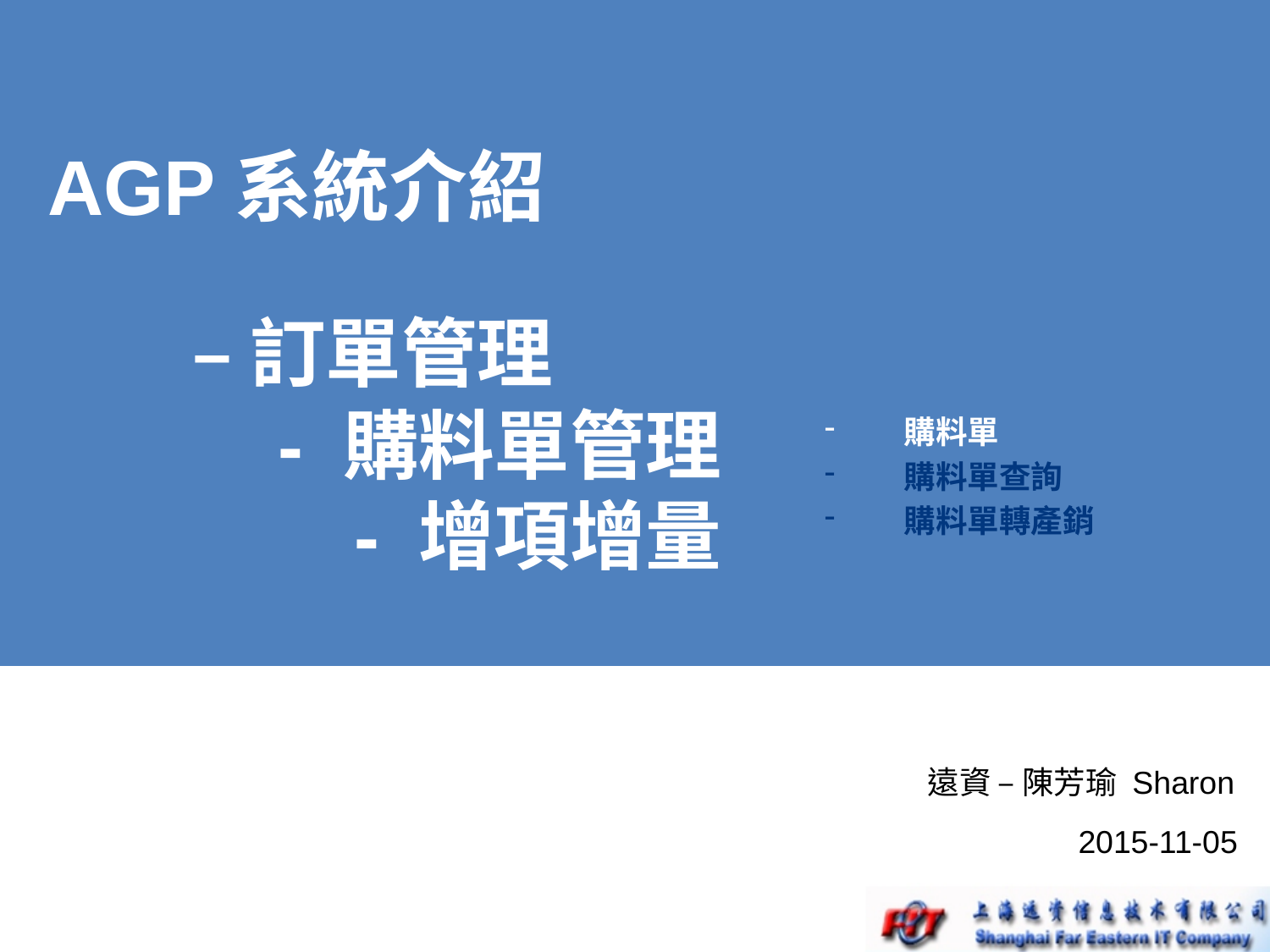

# AGP系統介紹 – 訂單管理 - 購料單管理 - 增項增量
購料單
購料單查詢
購料單轉產銷
遠資 – 陳芳瑜 Sharon
                 2015-11-05